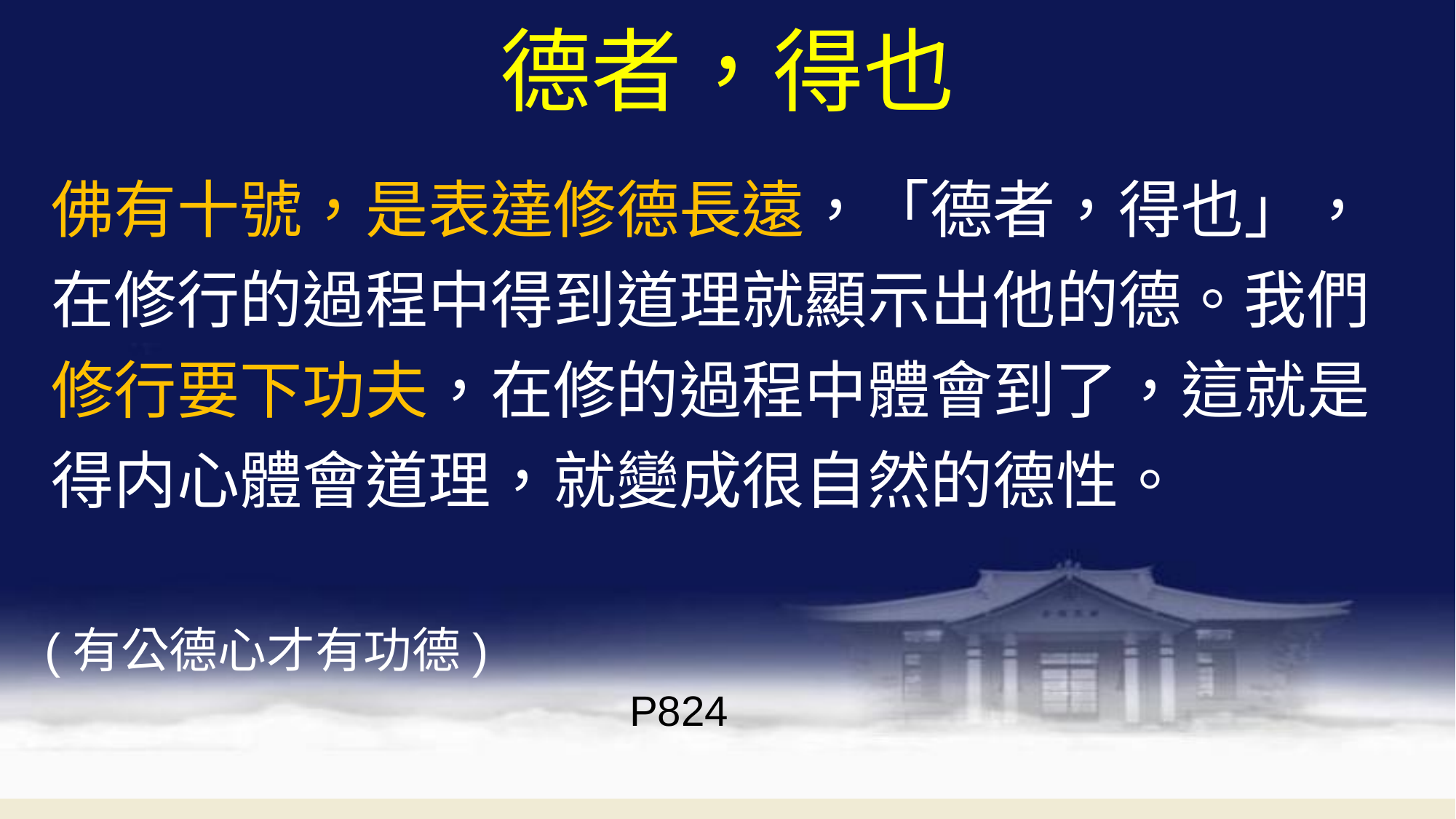

# 德者，得也

佛有十號，是表達修德長遠，「德者，得也」，在修行的過程中得到道理就顯示出他的德。我們修行要下功夫，在修的過程中體會到了，這就是得内心體會道理，就變成很自然的德性。
(有公德心才有功德)
P824